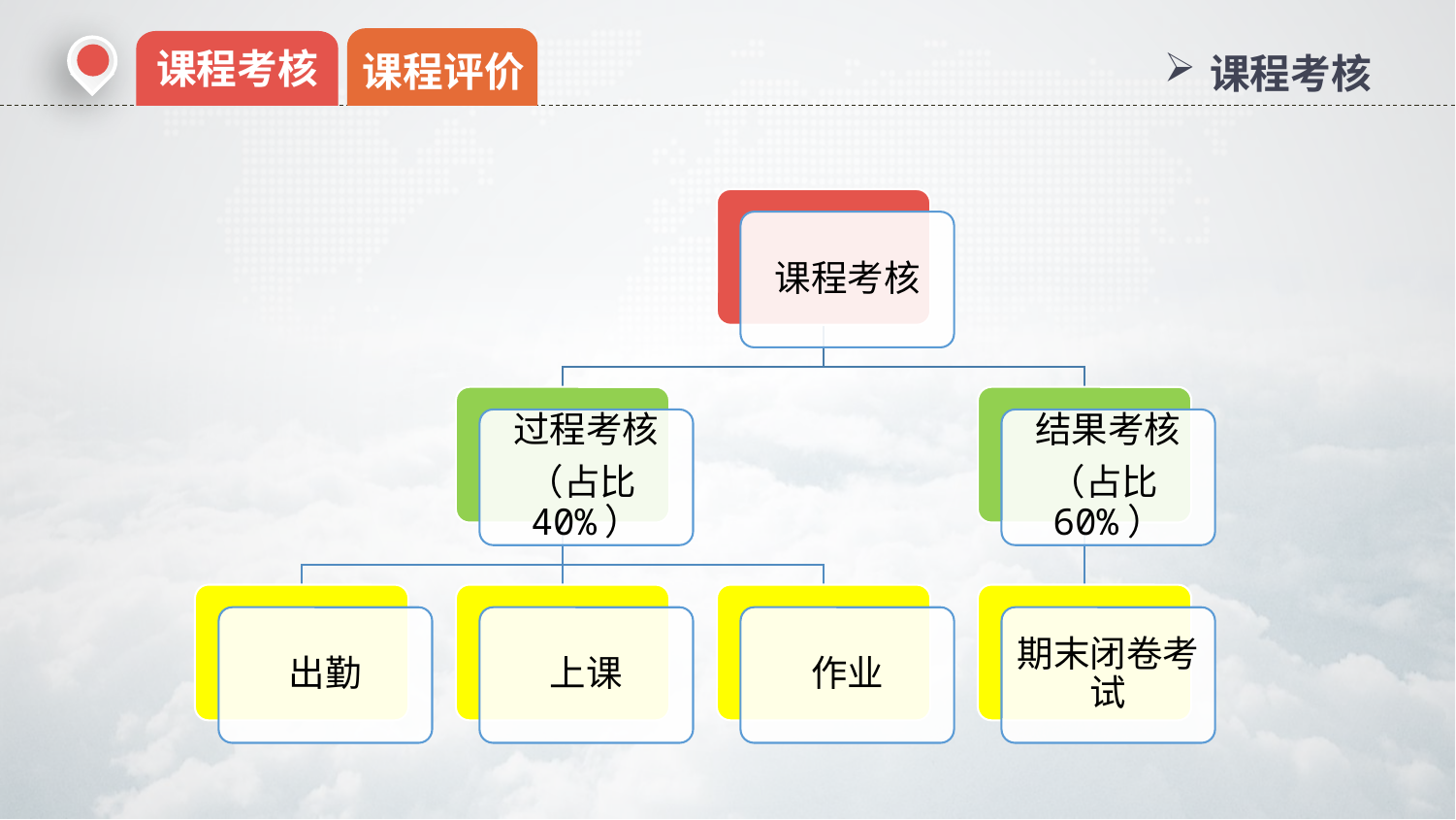

课程考核

课程评价
课程考核
课程考核
过程考核
（占比40%）
出勤
上课
作业
结果考核
（占比60%）
期末闭卷考试